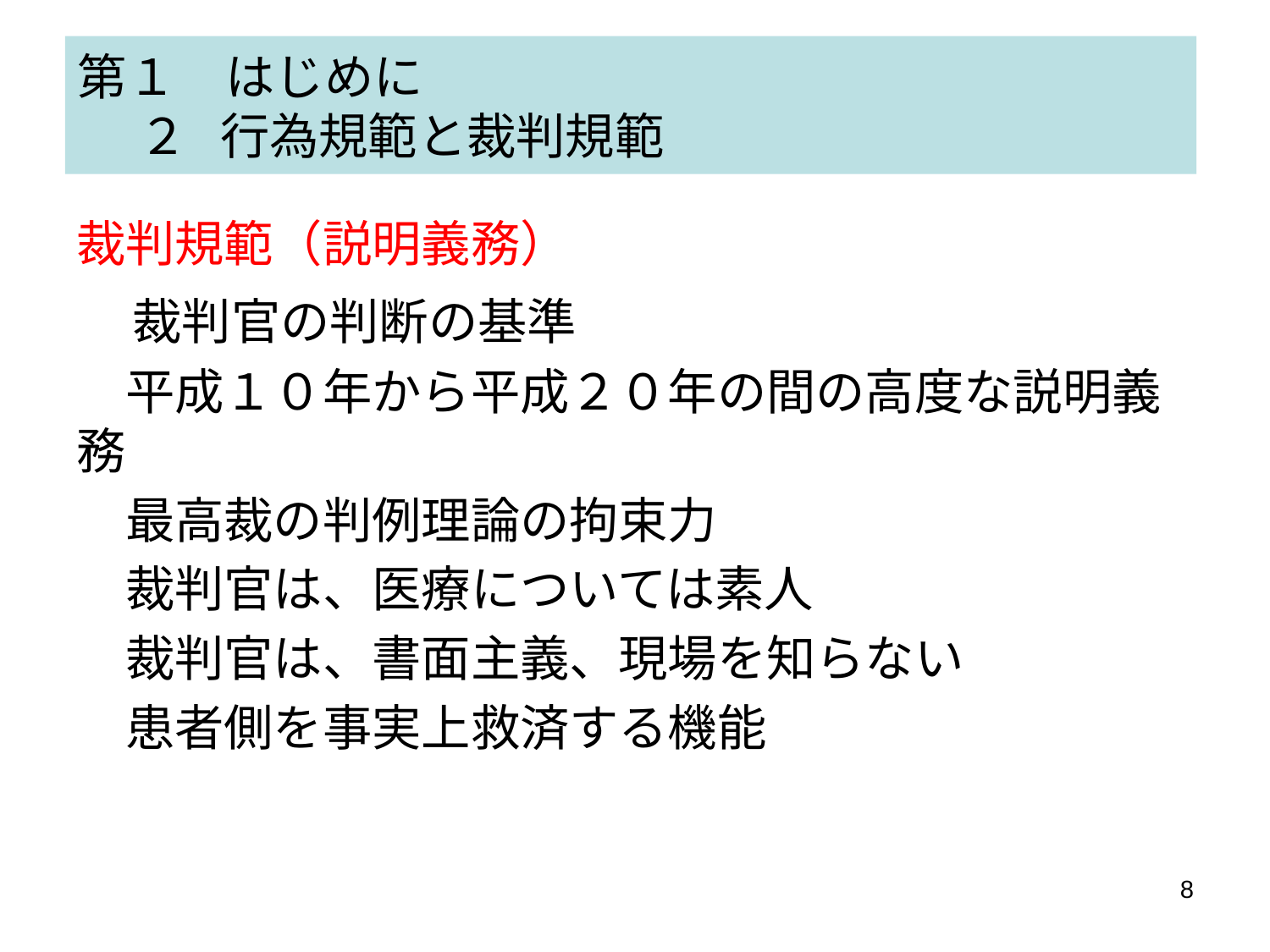

# 第１　はじめに 　 ２   行為規範と裁判規範
裁判規範（説明義務）
　裁判官の判断の基準
　平成１０年から平成２０年の間の高度な説明義務
　最高裁の判例理論の拘束力
　裁判官は、医療については素人
　裁判官は、書面主義、現場を知らない
　患者側を事実上救済する機能
8